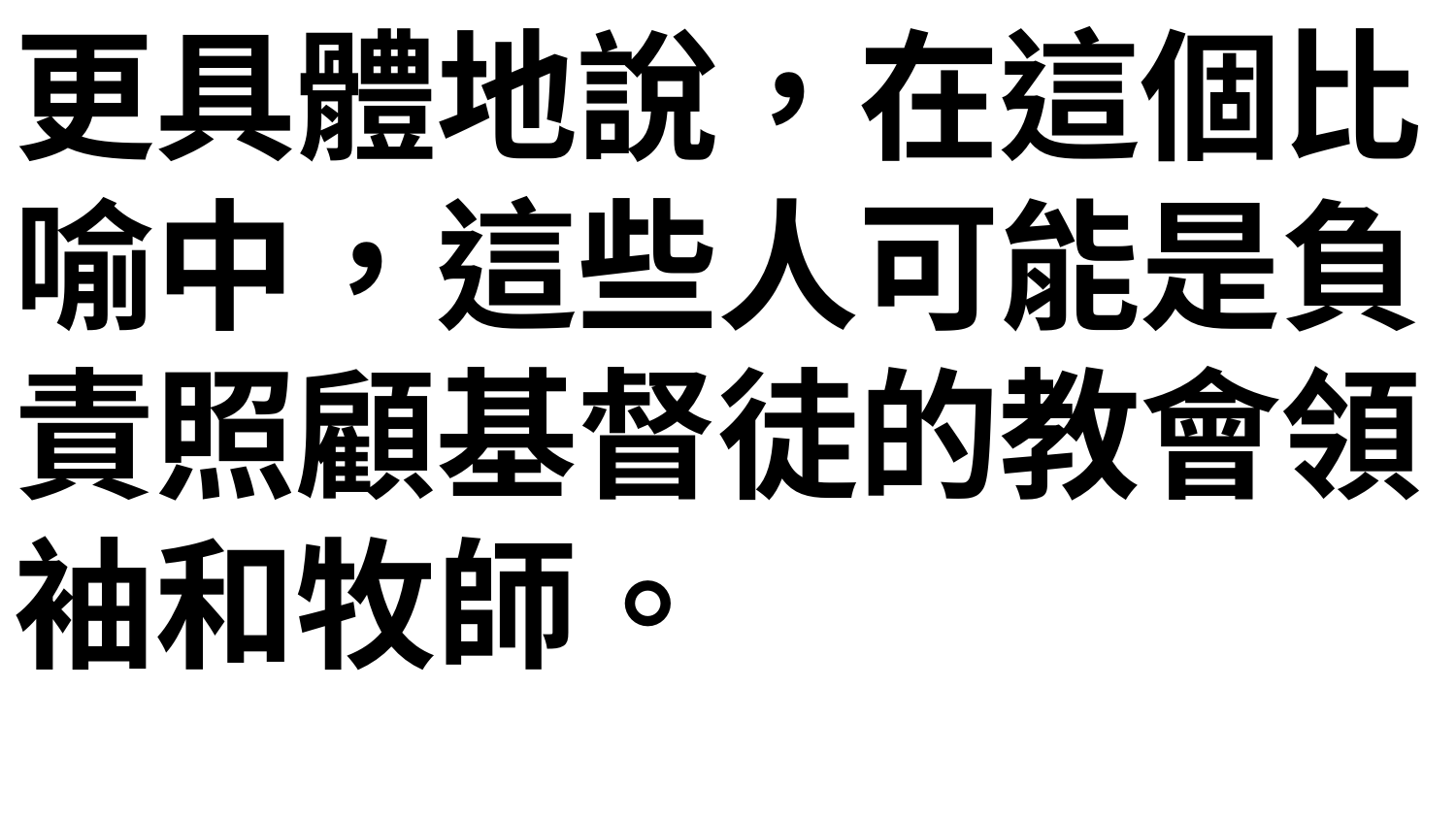

更具體地說，在這個比喻中，這些人可能是負責照顧基督徒的教會領袖和牧師。